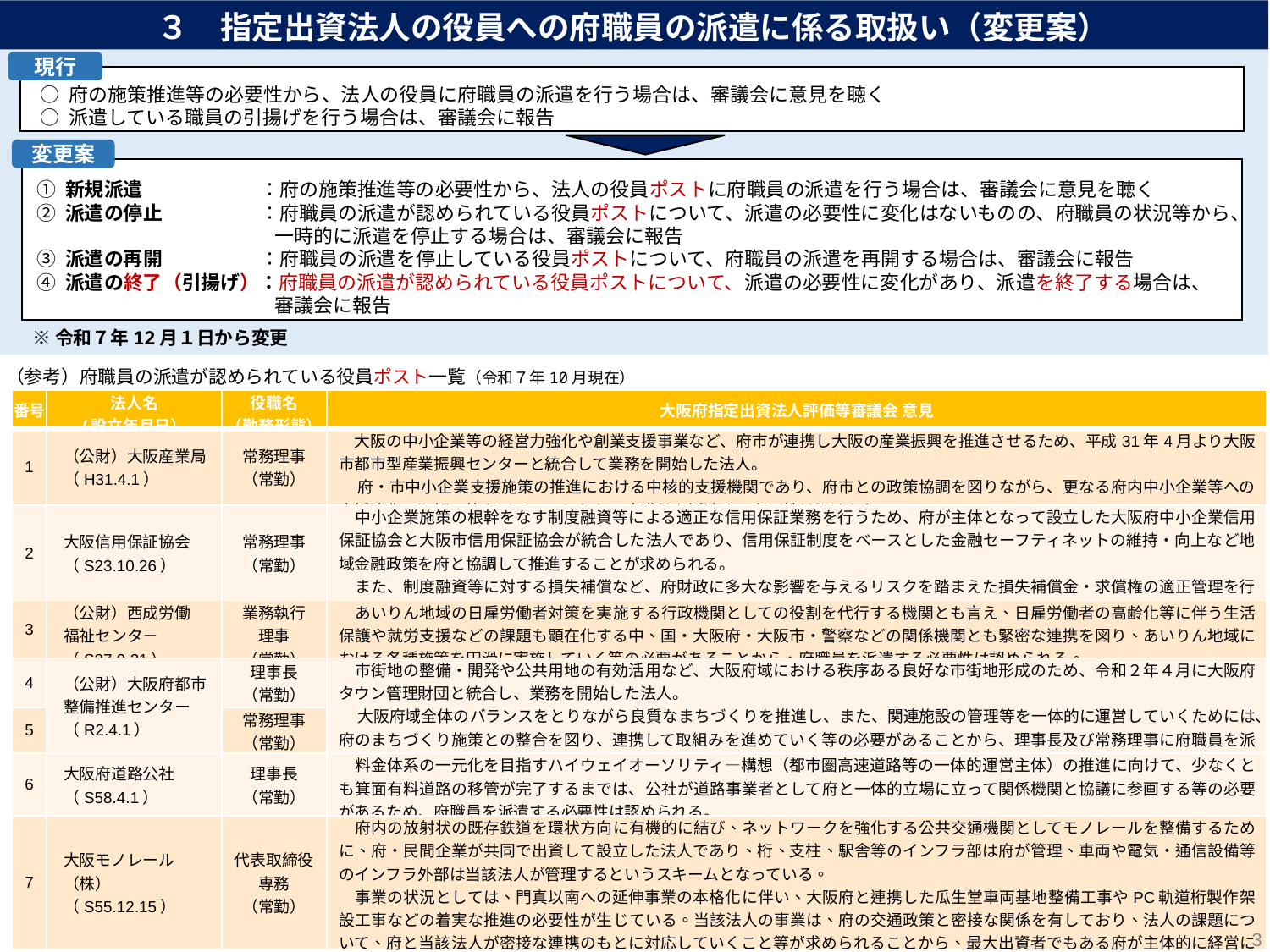

３　指定出資法人の役員への府職員の派遣に係る取扱い（変更案）

現行

○ 府の施策推進等の必要性から、法人の役員に府職員の派遣を行う場合は、審議会に意見を聴く
○ 派遣している職員の引揚げを行う場合は、審議会に報告

変更案

① 新規派遣　　　　　　：府の施策推進等の必要性から、法人の役員ポストに府職員の派遣を行う場合は、審議会に意見を聴く
② 派遣の停止　　　　　：府職員の派遣が認められている役員ポストについて、派遣の必要性に変化はないものの、府職員の状況等から、
　　　　　　　　　　　　 一時的に派遣を停止する場合は、審議会に報告
③ 派遣の再開　　　　　：府職員の派遣を停止している役員ポストについて、府職員の派遣を再開する場合は、審議会に報告
④ 派遣の終了（引揚げ）：府職員の派遣が認められている役員ポストについて、派遣の必要性に変化があり、派遣を終了する場合は、
　　　　　　　　　　　　 審議会に報告
※令和７年12月１日から変更
（参考）府職員の派遣が認められている役員ポスト一覧（令和７年10月現在）
| 番号 | 法人名 (設立年月日） | 役職名 （勤務形態） | 大阪府指定出資法人評価等審議会 意見 |
| --- | --- | --- | --- |
| 1 | （公財）大阪産業局 （H31.4.1） | 常務理事 （常勤） | 大阪の中小企業等の経営力強化や創業支援事業など、府市が連携し大阪の産業振興を推進させるため、平成31年4月より大阪市都市型産業振興センターと統合して業務を開始した法人。 府・市中小企業支援施策の推進における中核的支援機関であり、府市との政策協調を図りながら、更なる府内中小企業等への支援強化の取組み等も要することから、府職員を派遣する必要性は認められる。 |
| 2 | 大阪信用保証協会 （S23.10.26） | 常務理事 （常勤） | 中小企業施策の根幹をなす制度融資等による適正な信用保証業務を行うため、府が主体となって設立した大阪府中小企業信用保証協会と大阪市信用保証協会が統合した法人であり、信用保証制度をベースとした金融セーフティネットの維持・向上など地域金融政策を府と協調して推進することが求められる。 　また、制度融資等に対する損失補償など、府財政に多大な影響を与えるリスクを踏まえた損失補償金・求償権の適正管理を行う等の必要があり、府職員を派遣する必要性は認められる。 |
| 3 | （公財）西成労働 福祉センタ－ （S37.9.21） | 業務執行 理事 （常勤） | あいりん地域の日雇労働者対策を実施する行政機関としての役割を代行する機関とも言え、日雇労働者の高齢化等に伴う生活保護や就労支援などの課題も顕在化する中、国・大阪府・大阪市・警察などの関係機関とも緊密な連携を図り、あいりん地域における各種施策を円滑に実施していく等の必要があることから、府職員を派遣する必要性は認められる。 |
| 4 | （公財）大阪府都市 整備推進センター （R2.4.1） | 理事長 （常勤） | 市街地の整備・開発や公共用地の有効活用など、大阪府域における秩序ある良好な市街地形成のため、令和２年４月に大阪府タウン管理財団と統合し、業務を開始した法人。 大阪府域全体のバランスをとりながら良質なまちづくりを推進し、また、関連施設の管理等を一体的に運営していくためには、府のまちづくり施策との整合を図り、連携して取組みを進めていく等の必要があることから、理事長及び常務理事に府職員を派遣する必要性が認められる。 |
| 5 |  | 常務理事 （常勤） |  |
| 6 | 大阪府道路公社 （S58.4.1） | 理事長 （常勤） | 料金体系の一元化を目指すハイウェイオーソリティ―構想（都市圏高速道路等の一体的運営主体）の推進に向けて、少なくとも箕面有料道路の移管が完了するまでは、公社が道路事業者として府と一体的立場に立って関係機関と協議に参画する等の必要があるため、府職員を派遣する必要性は認められる。 |
| 7 | 大阪モノレール（株） （S55.12.15） | 代表取締役 専務 （常勤） | 府内の放射状の既存鉄道を環状方向に有機的に結び、ネットワークを強化する公共交通機関としてモノレールを整備するために、府・民間企業が共同で出資して設立した法人であり、桁、支柱、駅舎等のインフラ部は府が管理、車両や電気・通信設備等のインフラ外部は当該法人が管理するというスキームとなっている。 　事業の状況としては、門真以南への延伸事業の本格化に伴い、大阪府と連携した瓜生堂車両基地整備工事やPC軌道桁製作架設工事などの着実な推進の必要性が生じている。当該法人の事業は、府の交通政策と密接な関係を有しており、法人の課題について、府と当該法人が密接な連携のもとに対応していくこと等が求められることから、最大出資者でもある府が主体的に経営に関与していくべきであり、府職員を派遣する必要性は認められる。 |
3